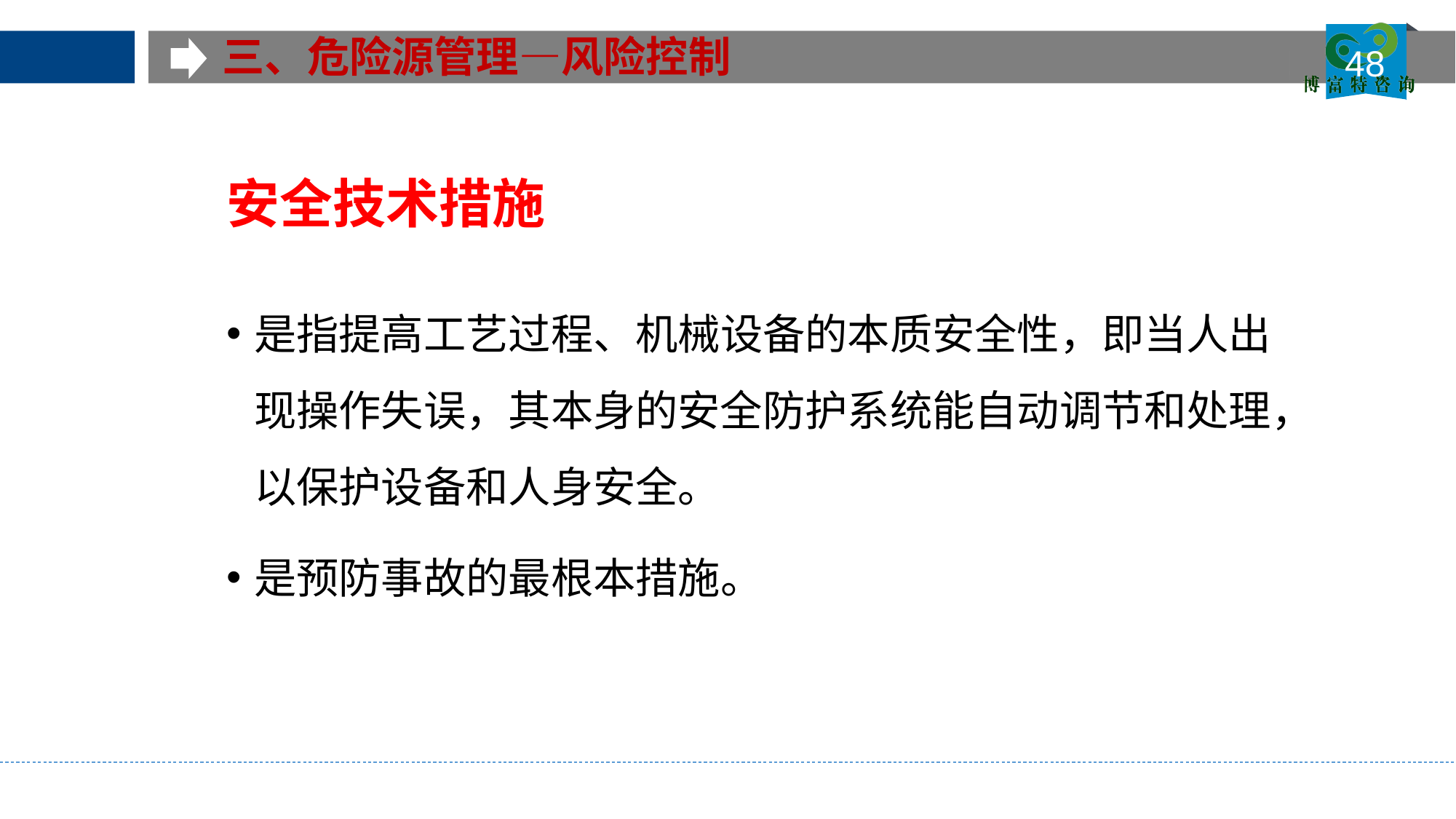

三、危险源管理—风险控制
48
# 安全技术措施
是指提高工艺过程、机械设备的本质安全性，即当人出现操作失误，其本身的安全防护系统能自动调节和处理，以保护设备和人身安全。
是预防事故的最根本措施。